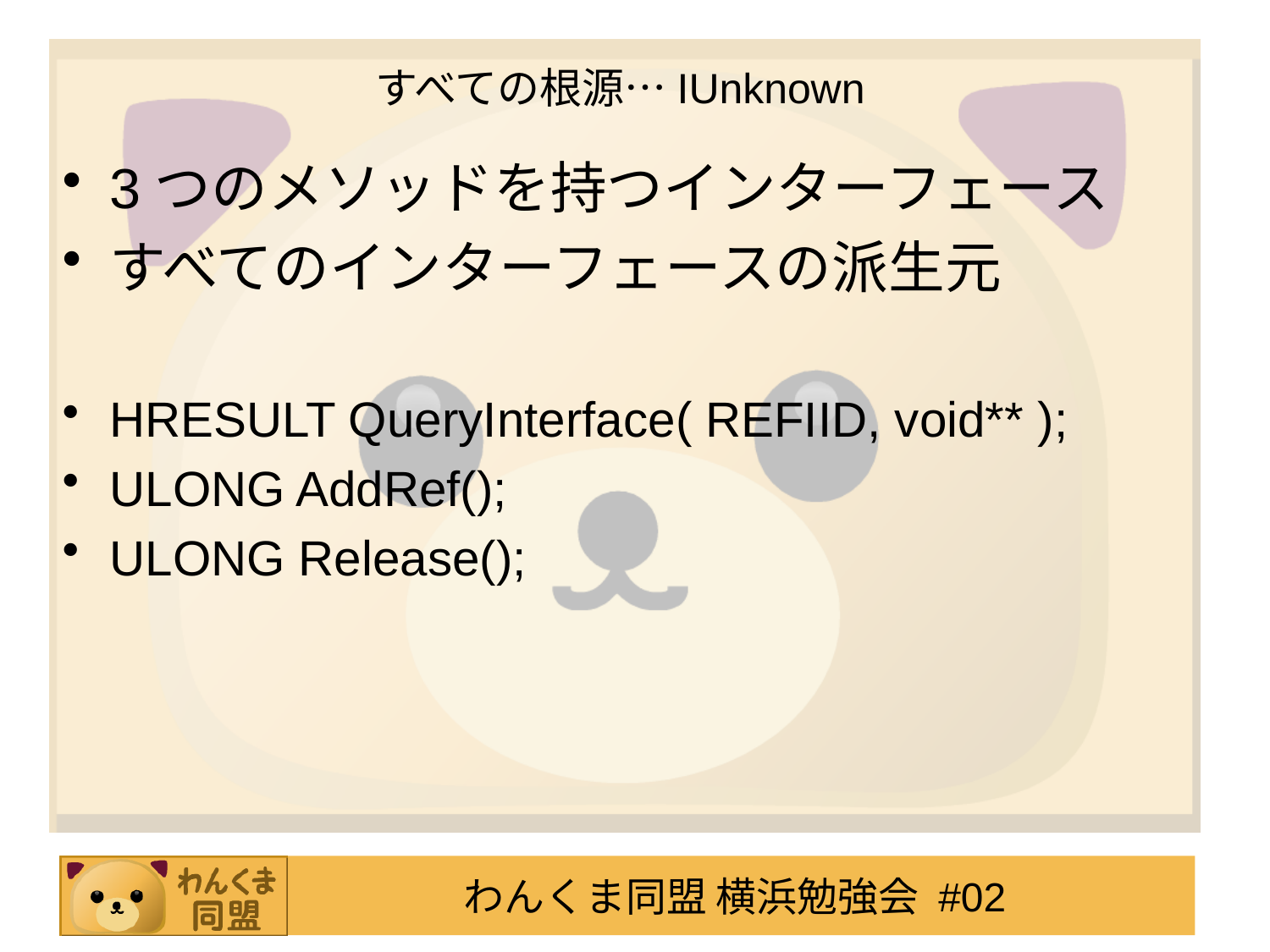

# すべての根源…IUnknown
3つのメソッドを持つインターフェース
すべてのインターフェースの派生元

HRESULT QueryInterface( REFIID, void** );
ULONG AddRef();
ULONG Release();